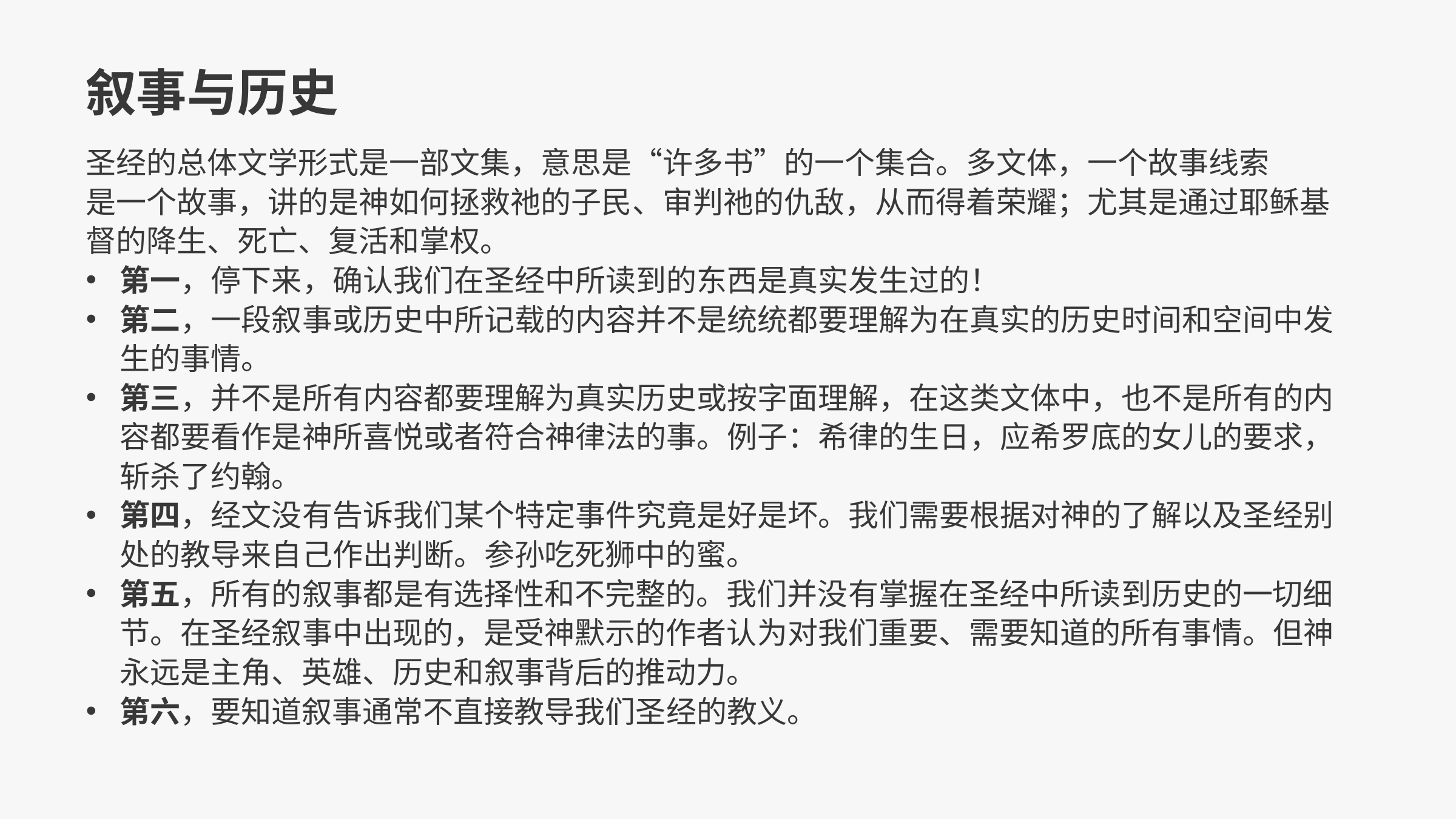

叙事与历史
圣经的总体文学形式是一部文集，意思是“许多书”的一个集合。多文体，一个故事线索
是一个故事，讲的是神如何拯救祂的子民、审判祂的仇敌，从而得着荣耀；尤其是通过耶稣基督的降生、死亡、复活和掌权。
第一，停下来，确认我们在圣经中所读到的东西是真实发生过的！
第二，一段叙事或历史中所记载的内容并不是统统都要理解为在真实的历史时间和空间中发生的事情。
第三，并不是所有内容都要理解为真实历史或按字面理解，在这类文体中，也不是所有的内容都要看作是神所喜悦或者符合神律法的事。例子：希律的生日，应希罗底的女儿的要求，斩杀了约翰。
第四，经文没有告诉我们某个特定事件究竟是好是坏。我们需要根据对神的了解以及圣经别处的教导来自己作出判断。参孙吃死狮中的蜜。
第五，所有的叙事都是有选择性和不完整的。我们并没有掌握在圣经中所读到历史的一切细节。在圣经叙事中出现的，是受神默示的作者认为对我们重要、需要知道的所有事情。但神永远是主角、英雄、历史和叙事背后的推动力。
第六，要知道叙事通常不直接教导我们圣经的教义。